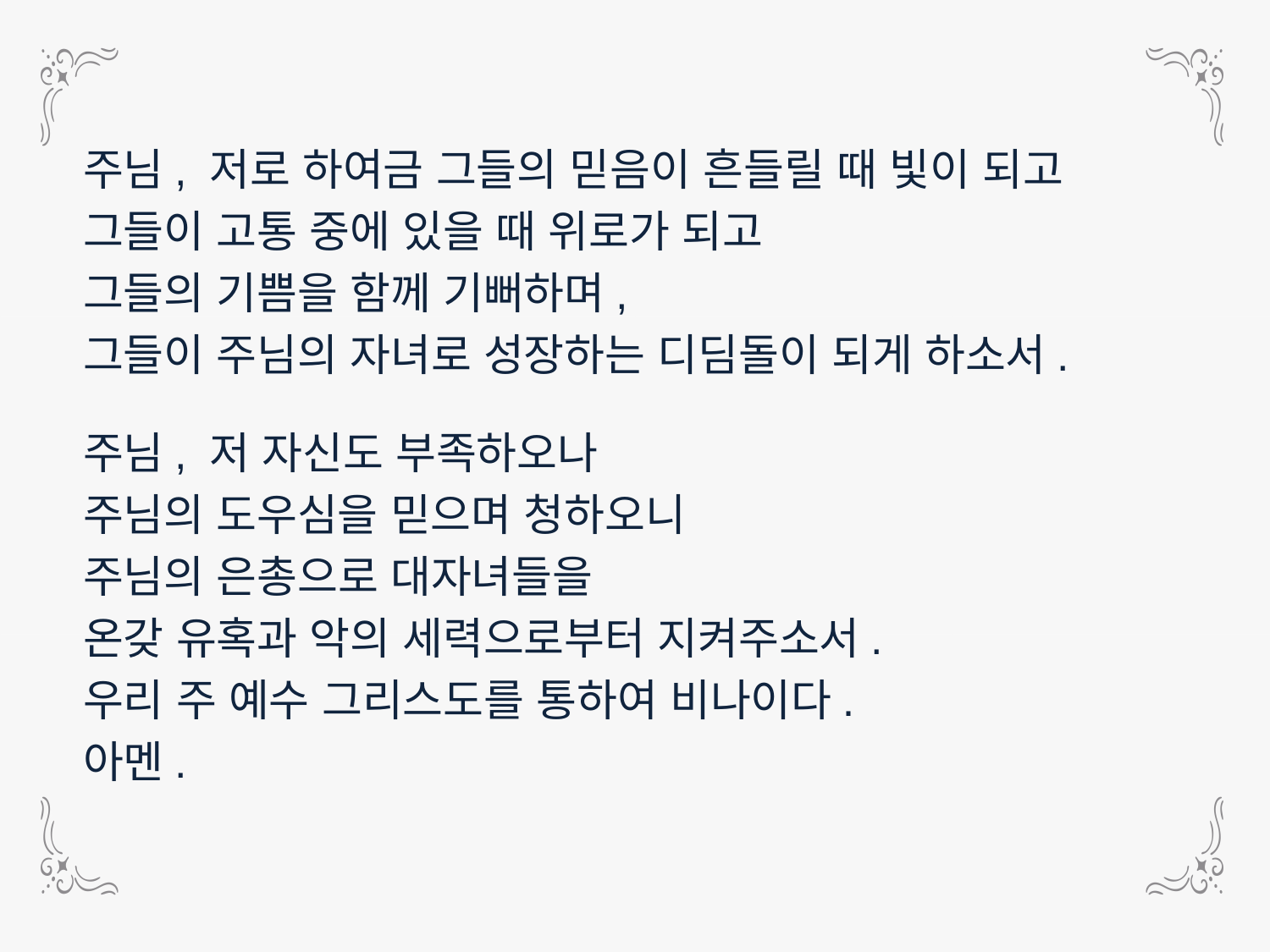

주님, 저로 하여금 그들의 믿음이 흔들릴 때 빛이 되고
그들이 고통 중에 있을 때 위로가 되고
그들의 기쁨을 함께 기뻐하며,
그들이 주님의 자녀로 성장하는 디딤돌이 되게 하소서.

주님, 저 자신도 부족하오나
주님의 도우심을 믿으며 청하오니
주님의 은총으로 대자녀들을
온갖 유혹과 악의 세력으로부터 지켜주소서.
우리 주 예수 그리스도를 통하여 비나이다.
아멘.